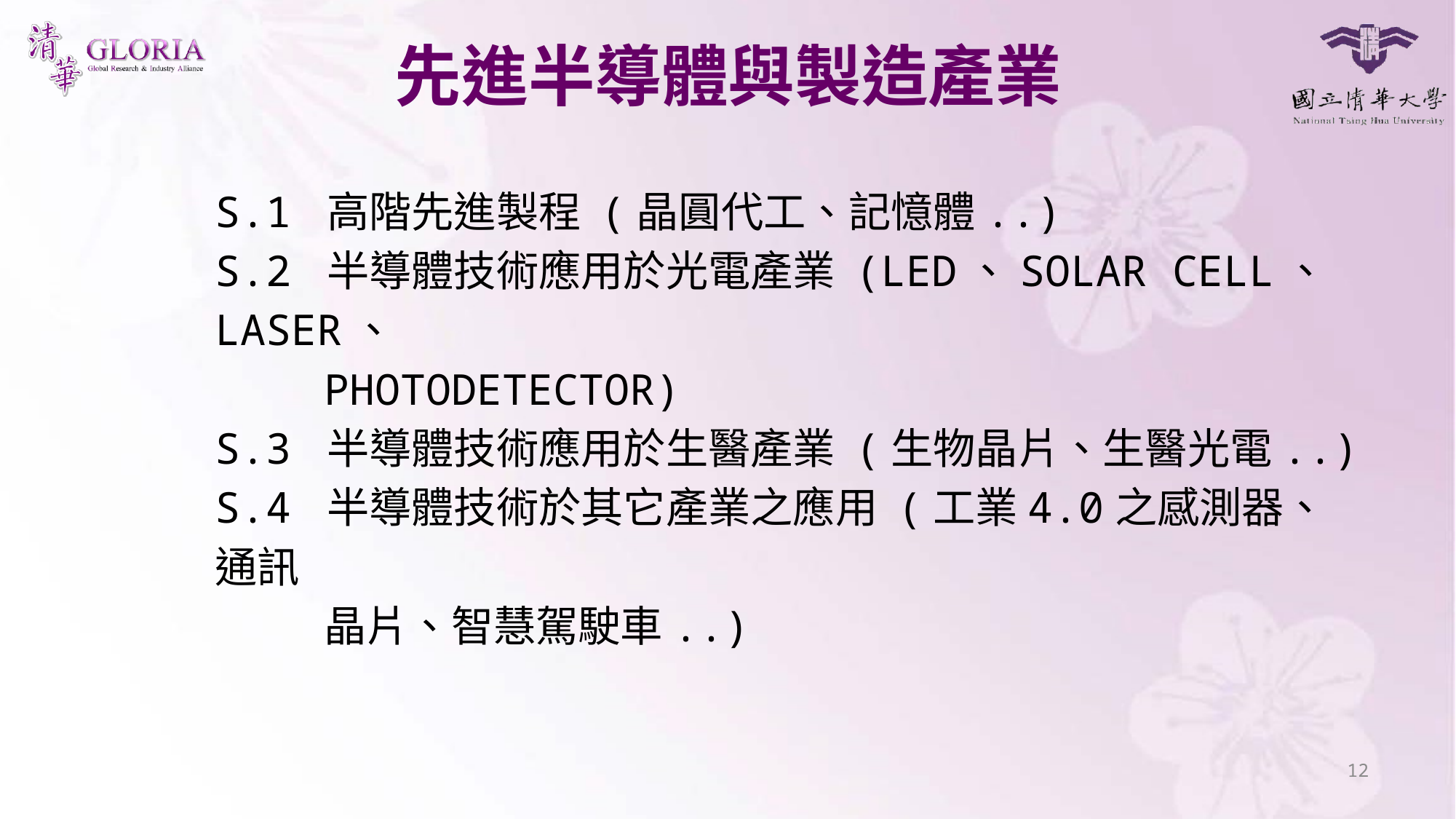

先進半導體與製造產業
S.1 高階先進製程 (晶圓代工、記憶體..)
S.2 半導體技術應用於光電產業 (LED、SOLAR CELL、LASER、
	PHOTODETECTOR)
S.3 半導體技術應用於生醫產業 (生物晶片、生醫光電..)
S.4 半導體技術於其它產業之應用 (工業4.0之感測器、通訊
	晶片、智慧駕駛車..)
12